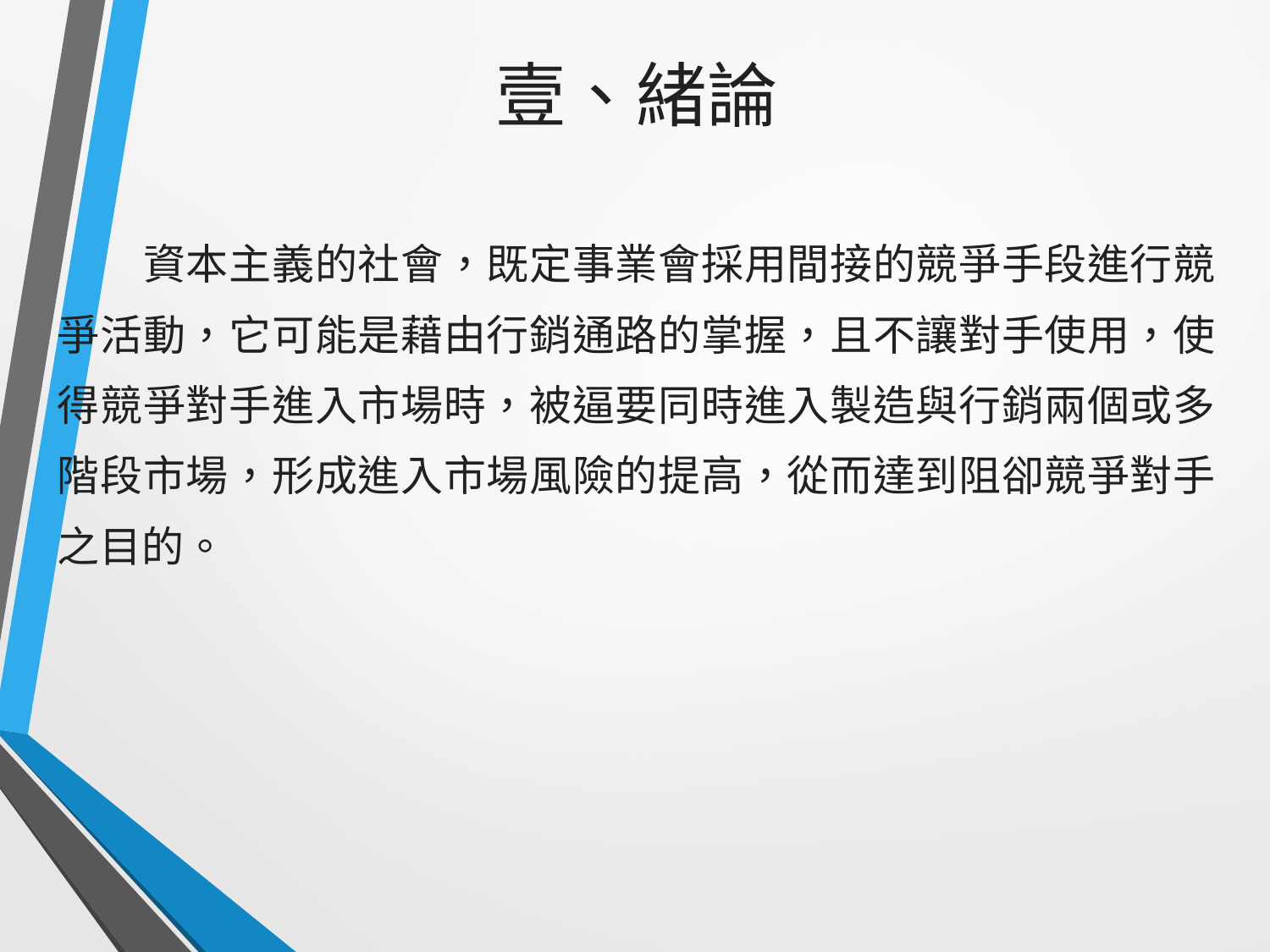

# 壹、緒論
　　資本主義的社會，既定事業會採用間接的競爭手段進行競爭活動，它可能是藉由行銷通路的掌握，且不讓對手使用，使得競爭對手進入市場時，被逼要同時進入製造與行銷兩個或多階段市場，形成進入市場風險的提高，從而達到阻卻競爭對手之目的。